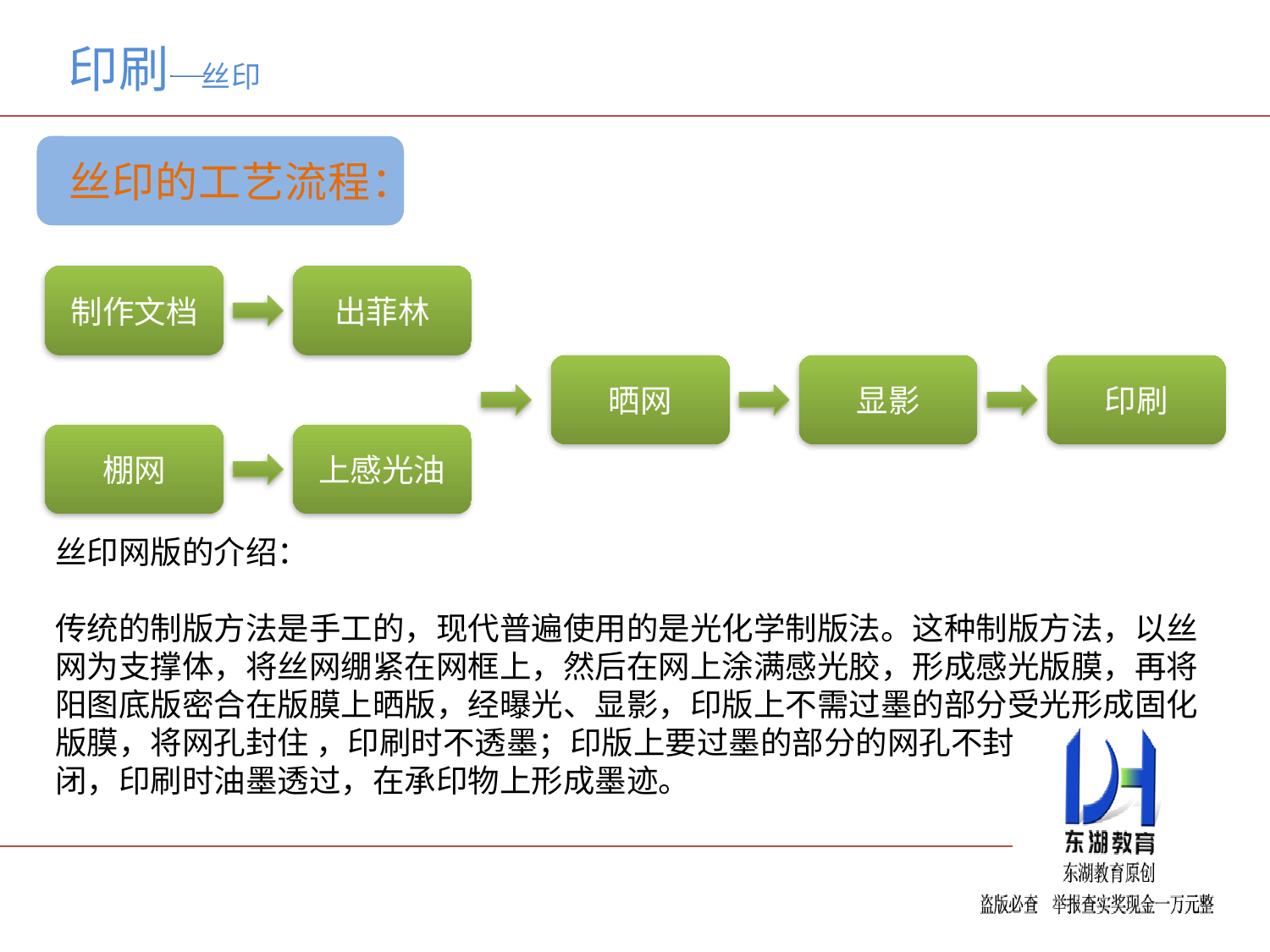

印刷  丝印
丝印的工艺流程：
制作文档
出菲林

晒网
显影
印刷

棚网
上感光油

丝印网版的介绍：

传统的制版方法是手工的，现代普遍使用的是光化学制版法。这种制版方法，以丝
网为支撑体，将丝网绷紧在网框上，然后在网上涂满感光胶，形成感光版膜，再将
阳图底版密合在版膜上晒版，经曝光、显影，印版上不需过墨的部分受光形成固化
版膜，将网孔封住 ，印刷时不透墨；印版上要过墨的部分的网孔不封
闭，印刷时油墨透过，在承印物上形成墨迹。